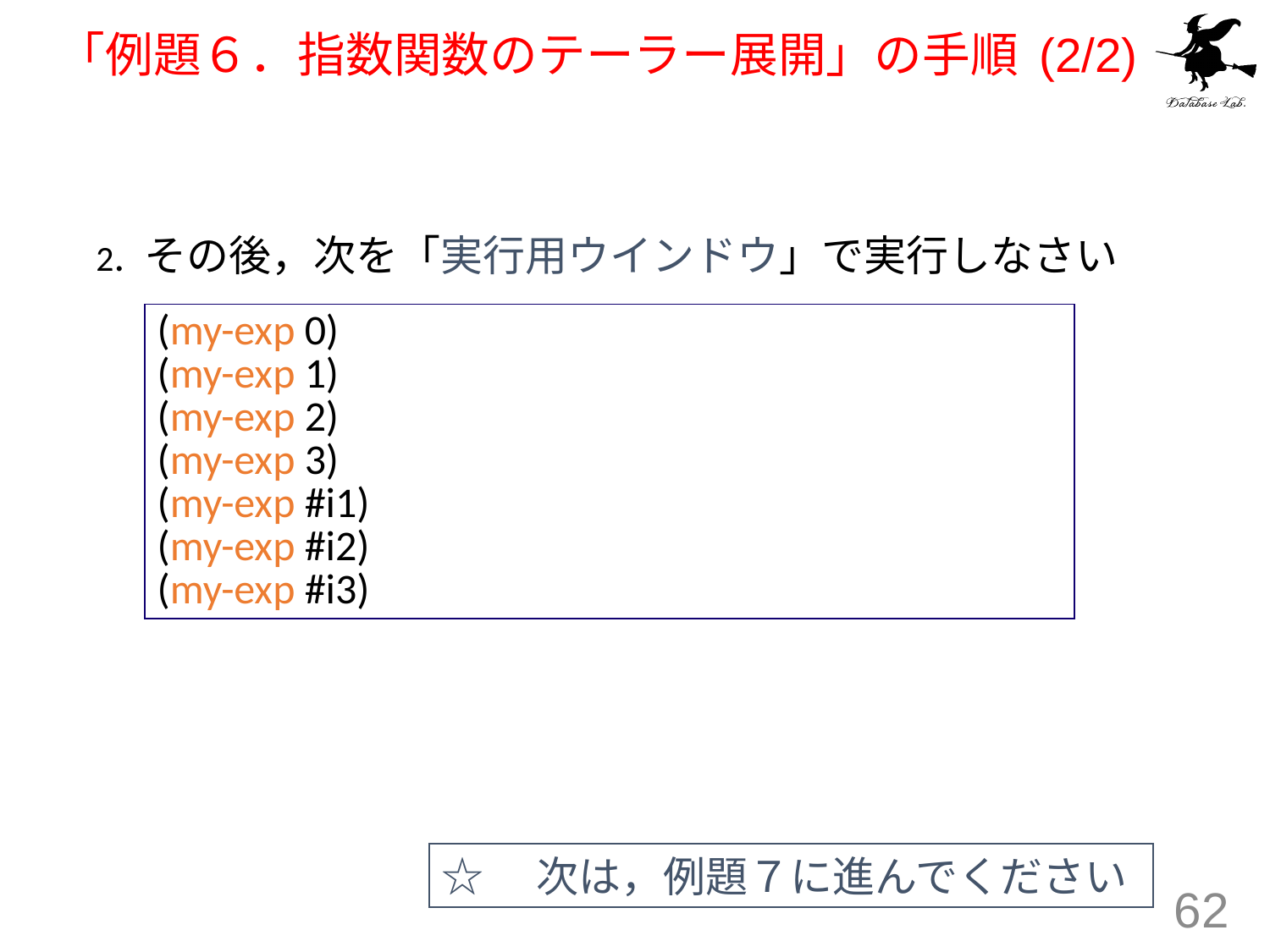

# 「例題６．指数関数のテーラー展開」の手順 (2/2)
2. その後，次を「実行用ウインドウ」で実行しなさい
(my-exp 0)
(my-exp 1)
(my-exp 2)
(my-exp 3)
(my-exp #i1)
(my-exp #i2)
(my-exp #i3)
☆　次は，例題７に進んでください
62